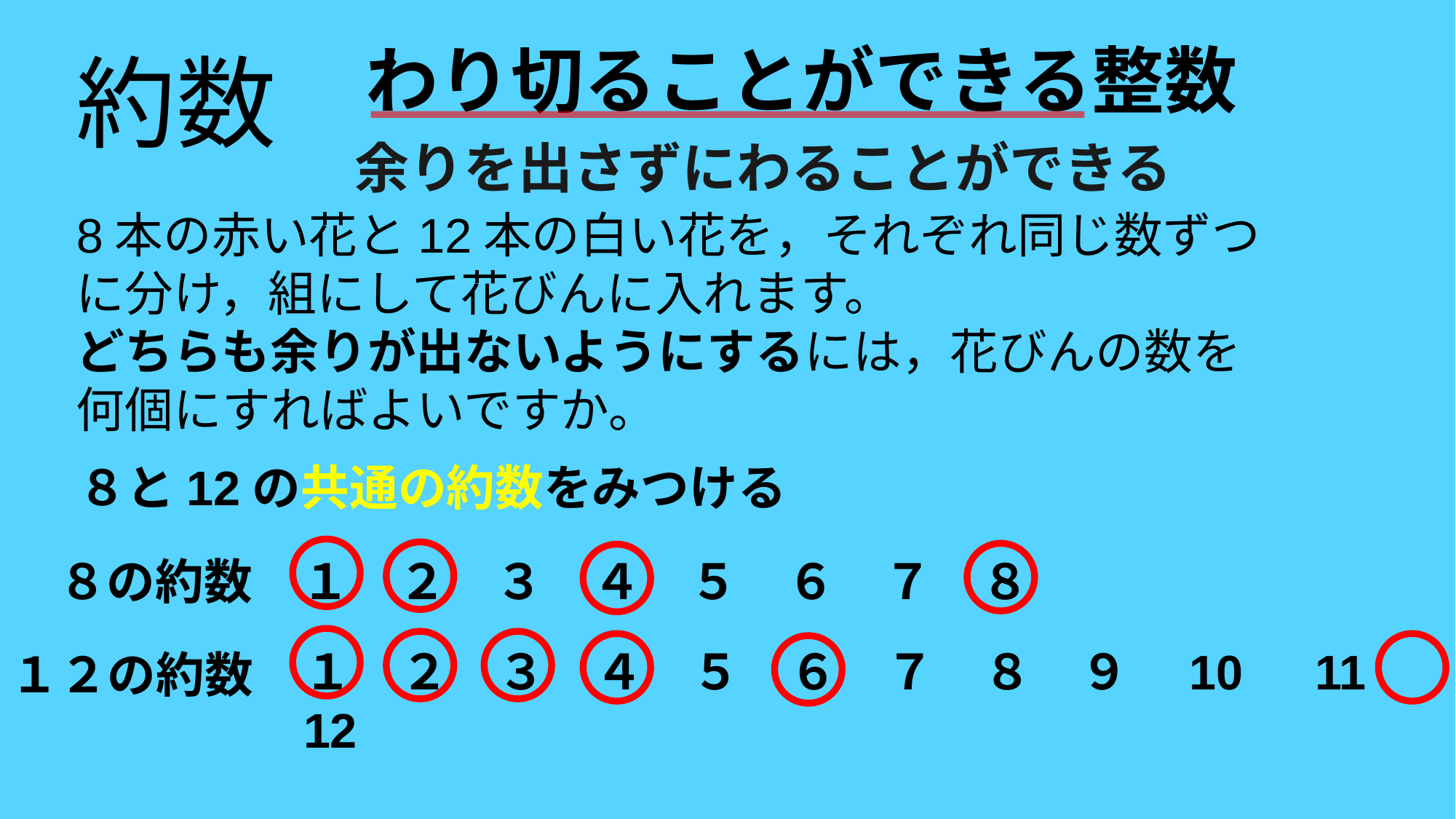

わり切ることができる整数
約数
余りを出さずにわることができる
8本の赤い花と12本の白い花を，それぞれ同じ数ずつに分け，組にして花びんに入れます。
どちらも余りが出ないようにするには，花びんの数を何個にすればよいですか。
８と12の共通の約数をみつける

１　２　３　４　５　６　７　８
８の約数

１　２　３　４　５　６　７　８　９　10　11　12

１２の約数